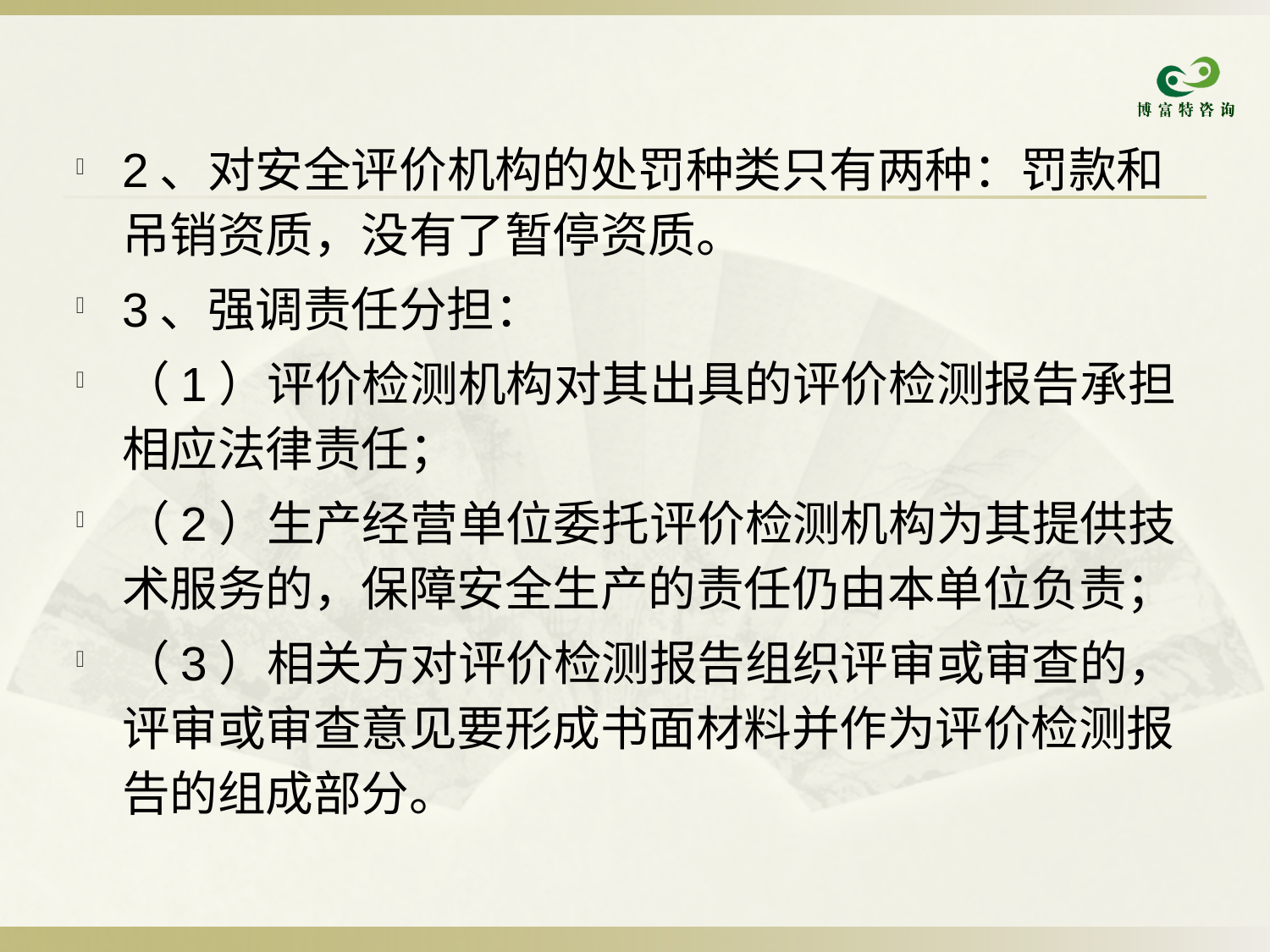

2、对安全评价机构的处罚种类只有两种：罚款和吊销资质，没有了暂停资质。
3、强调责任分担：
（1）评价检测机构对其出具的评价检测报告承担相应法律责任；
（2）生产经营单位委托评价检测机构为其提供技术服务的，保障安全生产的责任仍由本单位负责；
（3）相关方对评价检测报告组织评审或审查的，评审或审查意见要形成书面材料并作为评价检测报告的组成部分。